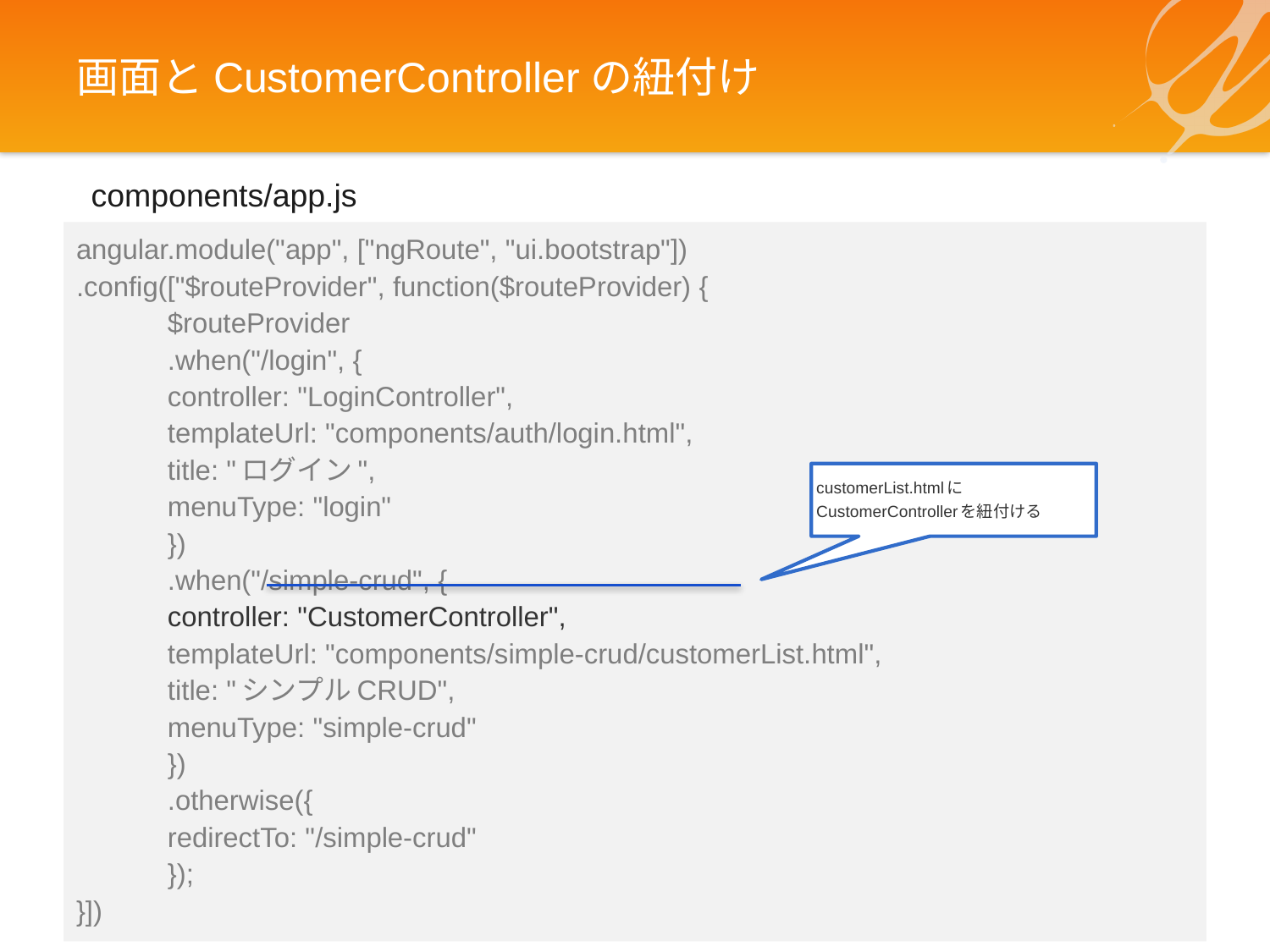

# 画面とCustomerControllerの紐付け
components/app.js
angular.module("app", ["ngRoute", "ui.bootstrap"])
.config(["$routeProvider", function($routeProvider) {
	$routeProvider
		.when("/login", {
			controller: "LoginController",
			templateUrl: "components/auth/login.html",
			title: "ログイン",
			menuType: "login"
		})
		.when("/simple-crud", {
			controller: "CustomerController",
			templateUrl: "components/simple-crud/customerList.html",
			title: "シンプルCRUD",
			menuType: "simple-crud"
		})
		.otherwise({
			redirectTo: "/simple-crud"
		});
}])
customerList.htmlにCustomerControllerを紐付ける